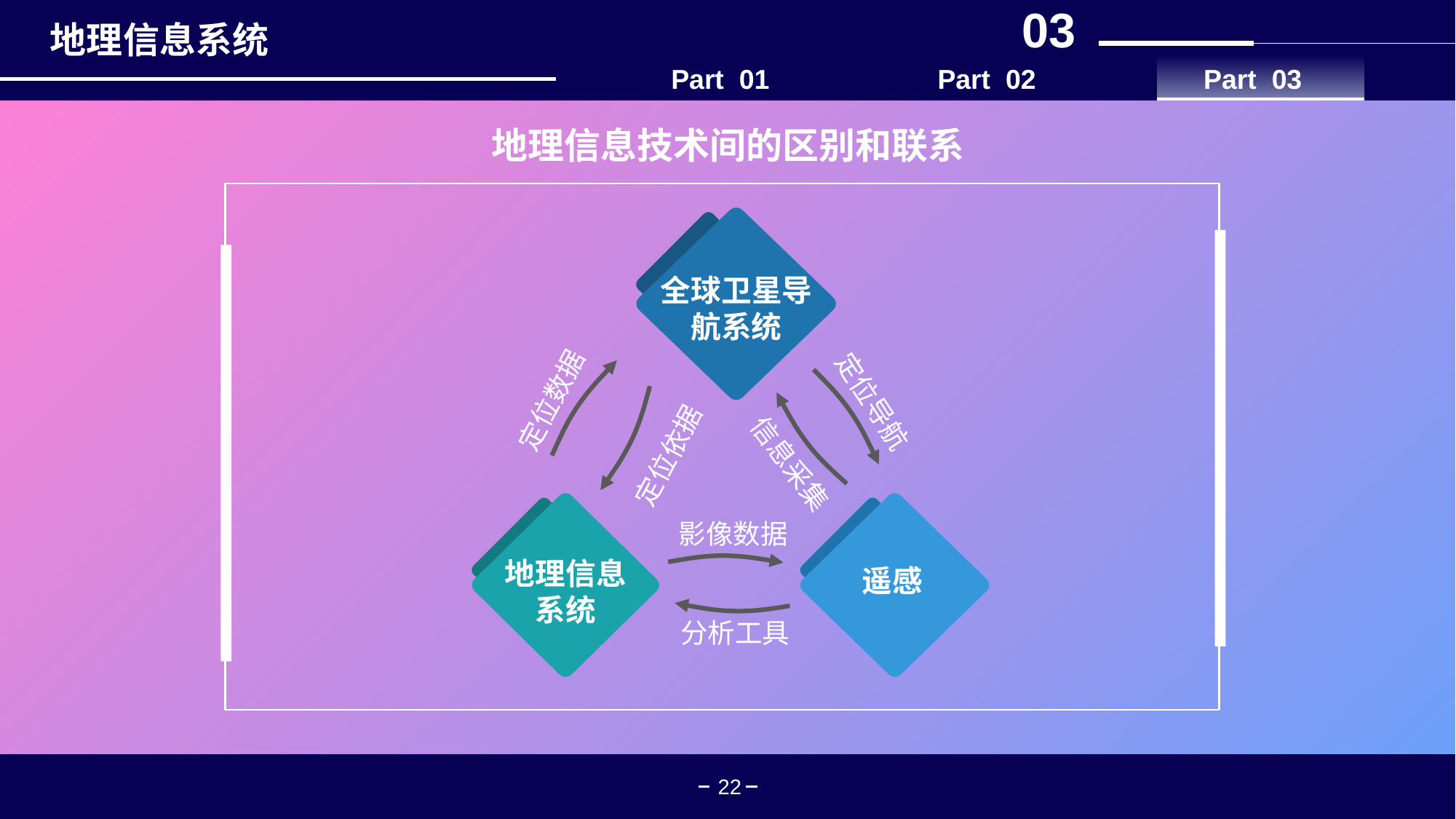

地理信息技术间的区别和联系

全球卫星导航系统

定位数据
定位导航

定位依据
信息采集

影像数据

地理信息系统
遥感
分析工具